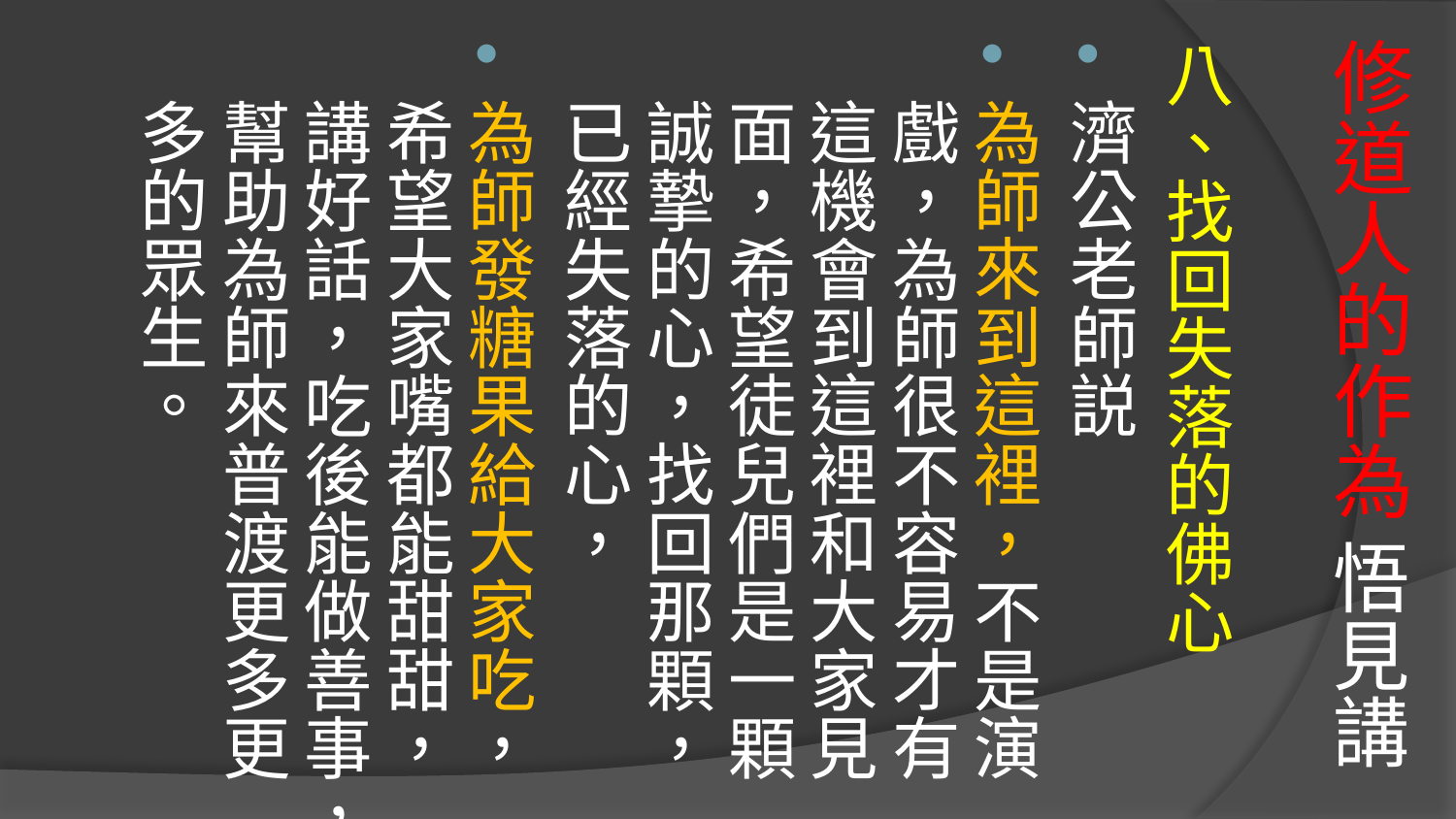

# 修道人的作為 悟見講
八、找回失落的佛心
濟公老師説
為師來到這裡，不是演戲，為師很不容易才有這機會到這裡和大家見面，希望徒兒們是一顆誠摯的心，找回那顆，已經失落的心，
為師發糖果給大家吃，希望大家嘴都能甜甜，講好話，吃後能做善事，幫助為師來普渡更多更多的眾生。